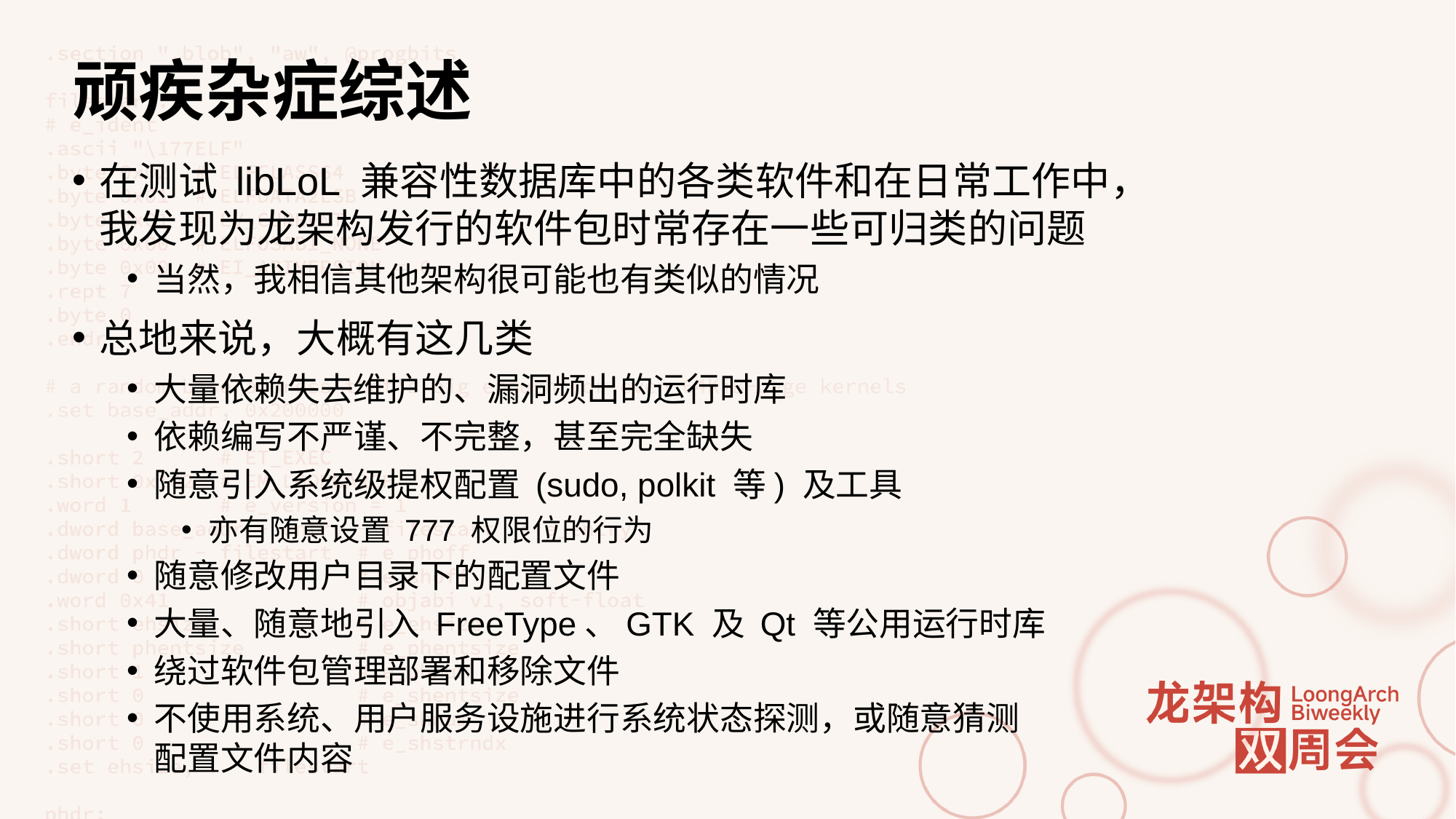

# 顽疾杂症综述
在测试 libLoL 兼容性数据库中的各类软件和在日常工作中，
我发现为龙架构发行的软件包时常存在一些可归类的问题
当然，我相信其他架构很可能也有类似的情况
总地来说，大概有这几类
大量依赖失去维护的、漏洞频出的运行时库
依赖编写不严谨、不完整，甚至完全缺失
随意引入系统级提权配置 (sudo, polkit 等) 及工具
亦有随意设置 777 权限位的行为
随意修改用户目录下的配置文件
大量、随意地引入 FreeType、GTK 及 Qt 等公用运行时库
绕过软件包管理部署和移除文件
不使用系统、用户服务设施进行系统状态探测，或随意猜测
配置文件内容